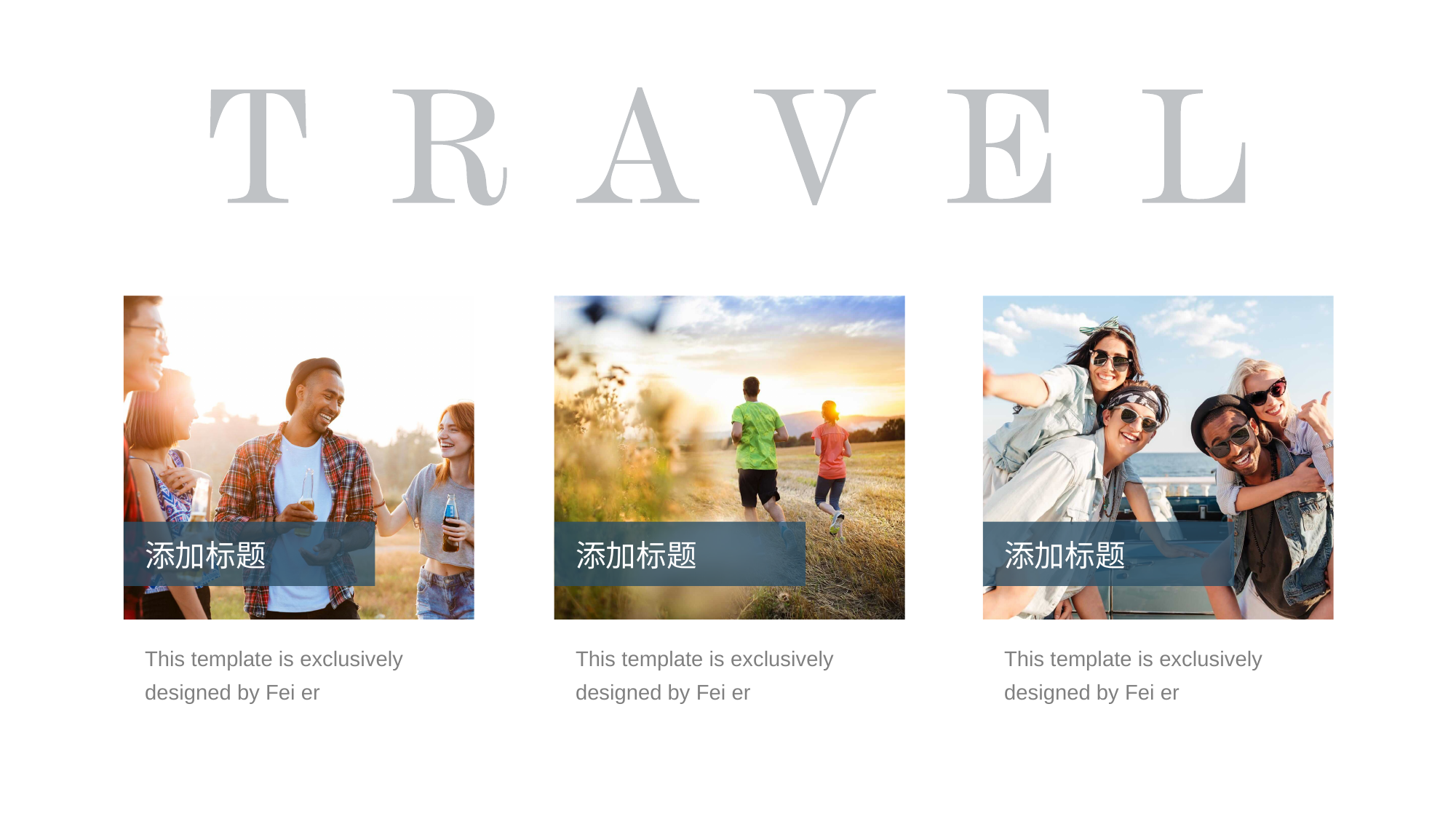

添加标题
添加标题
添加标题
This template is exclusively designed by Fei er
This template is exclusively designed by Fei er
This template is exclusively designed by Fei er